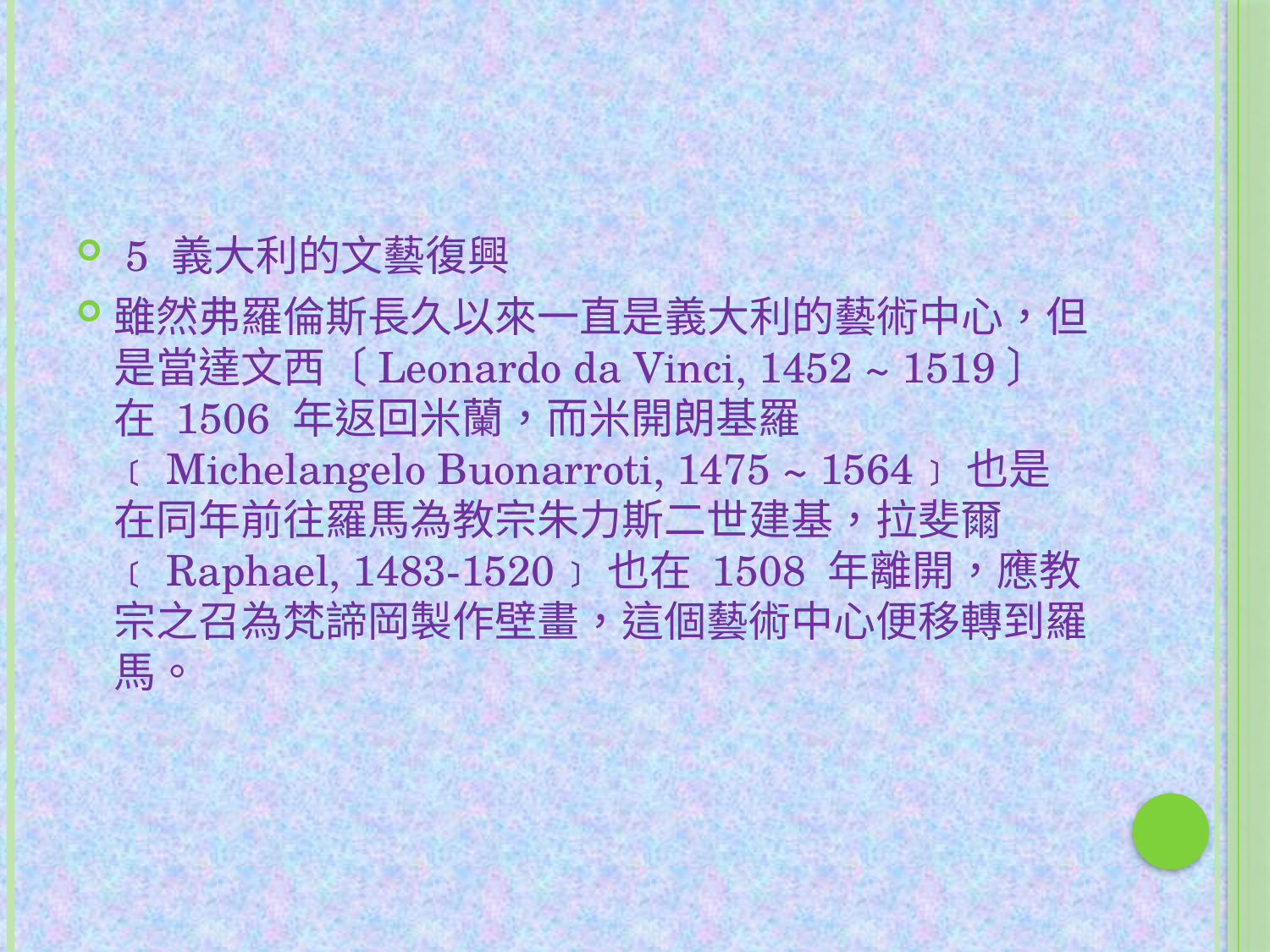

#
 5 義大利的文藝復興
雖然弗羅倫斯長久以來一直是義大利的藝術中心，但是當達文西〔Leonardo da Vinci, 1452 ~ 1519〕在 1506 年返回米蘭，而米開朗基羅﹝Michelangelo Buonarroti, 1475 ~ 1564﹞也是在同年前往羅馬為教宗朱力斯二世建基，拉斐爾﹝Raphael, 1483-1520﹞也在 1508 年離開，應教宗之召為梵諦岡製作壁畫，這個藝術中心便移轉到羅馬。